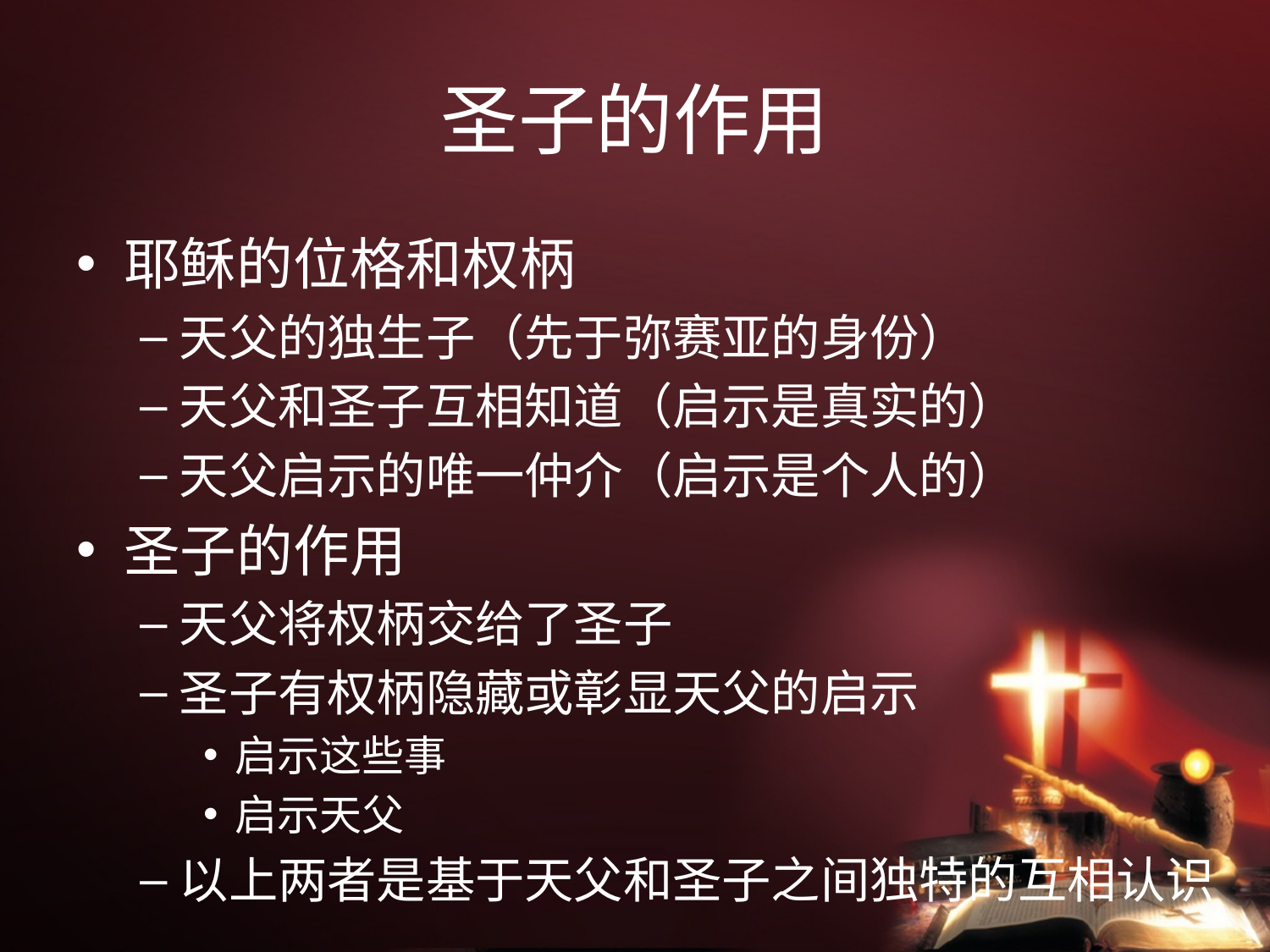

# 圣子的作用
耶稣的位格和权柄
天父的独生子（先于弥赛亚的身份）
天父和圣子互相知道（启示是真实的）
天父启示的唯一仲介（启示是个人的）
圣子的作用
天父将权柄交给了圣子
圣子有权柄隐藏或彰显天父的启示
启示这些事
启示天父
以上两者是基于天父和圣子之间独特的互相认识